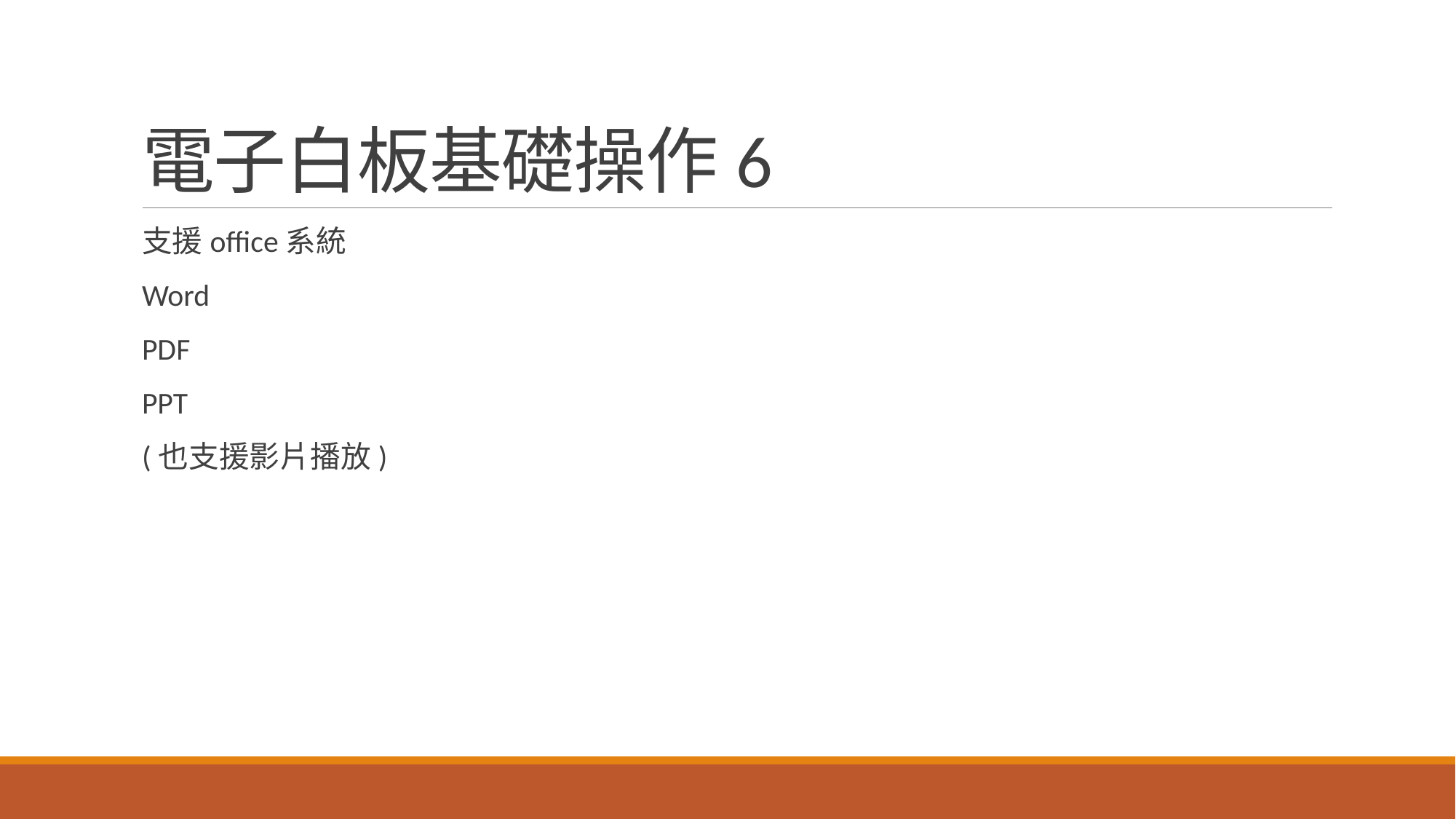

# 電子白板基礎操作6
支援office系統
Word
PDF
PPT
(也支援影片播放)